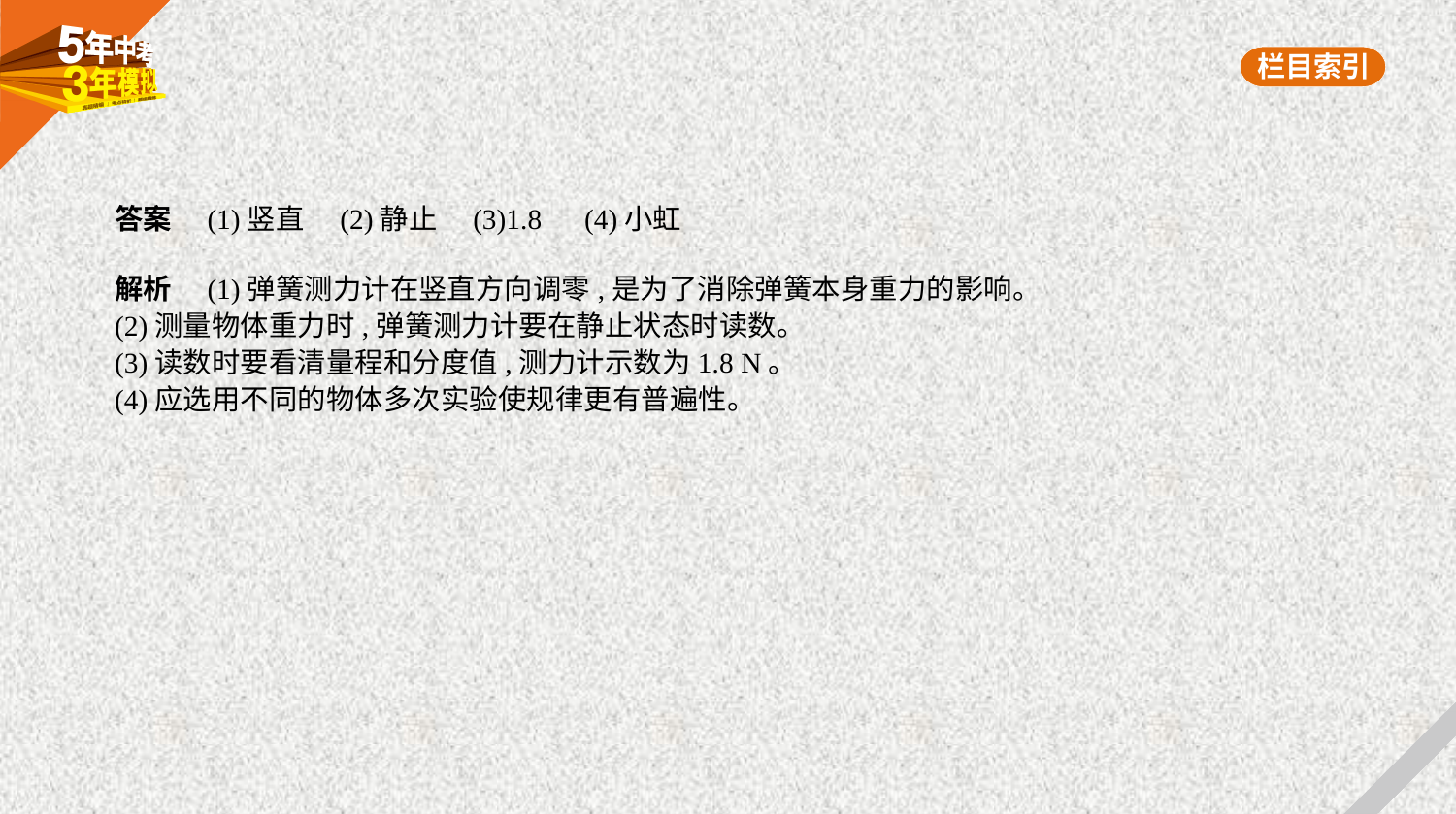

答案　(1)竖直　(2)静止　(3)1.8　(4)小虹
解析　(1)弹簧测力计在竖直方向调零,是为了消除弹簧本身重力的影响。
(2)测量物体重力时,弹簧测力计要在静止状态时读数。
(3)读数时要看清量程和分度值,测力计示数为1.8 N。
(4)应选用不同的物体多次实验使规律更有普遍性。